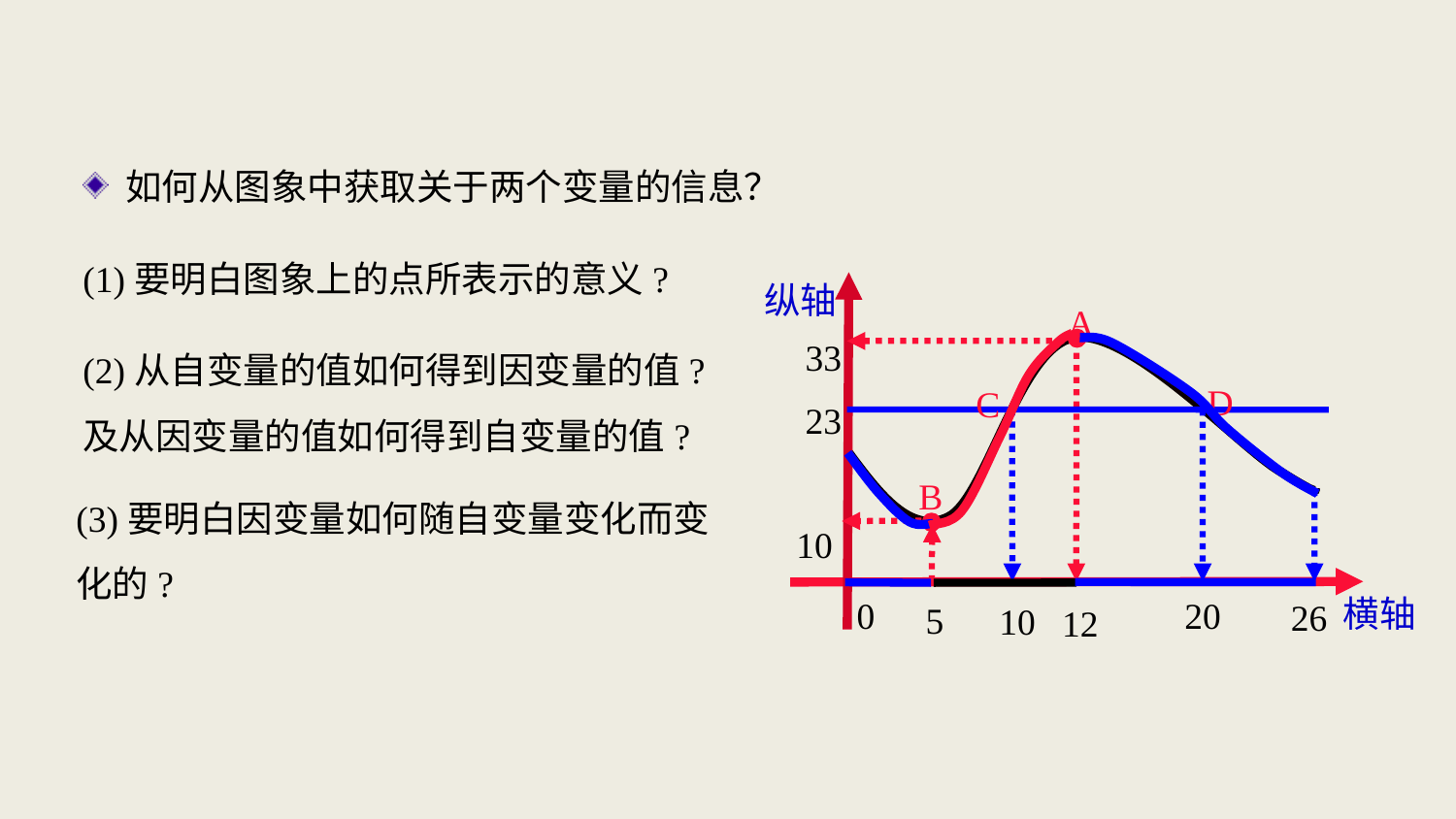

如何从图象中获取关于两个变量的信息？
(1)要明白图象上的点所表示的意义?
纵轴
A

33
(2)从自变量的值如何得到因变量的值?及从因变量的值如何得到自变量的值?

D
C
23

B

(3)要明白因变量如何随自变量变化而变化的?

10

20
0
26
5
10
12

横轴